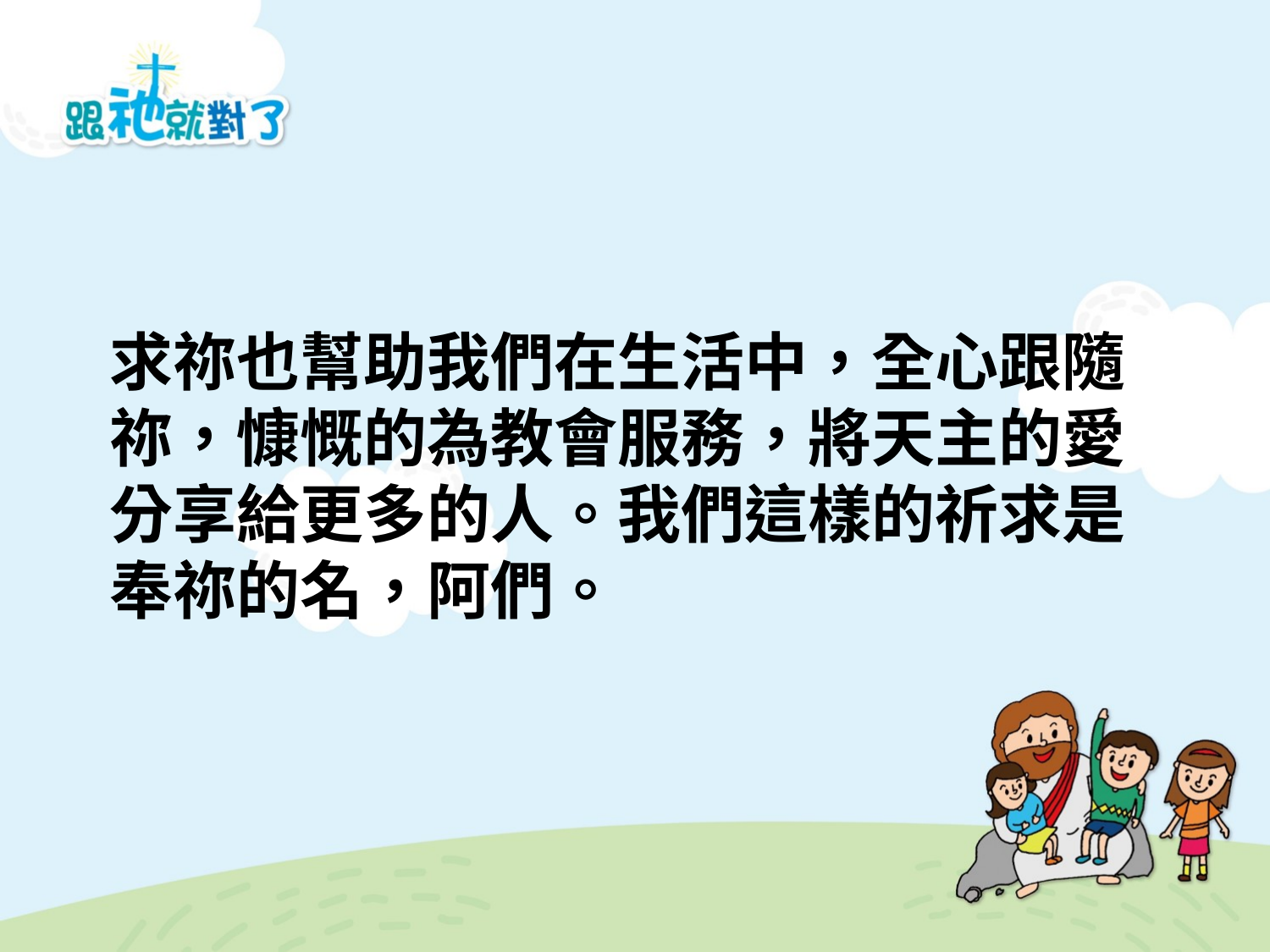

求祢也幫助我們在生活中，全心跟隨祢，慷慨的為教會服務，將天主的愛分享給更多的人。我們這樣的祈求是奉祢的名，阿們。